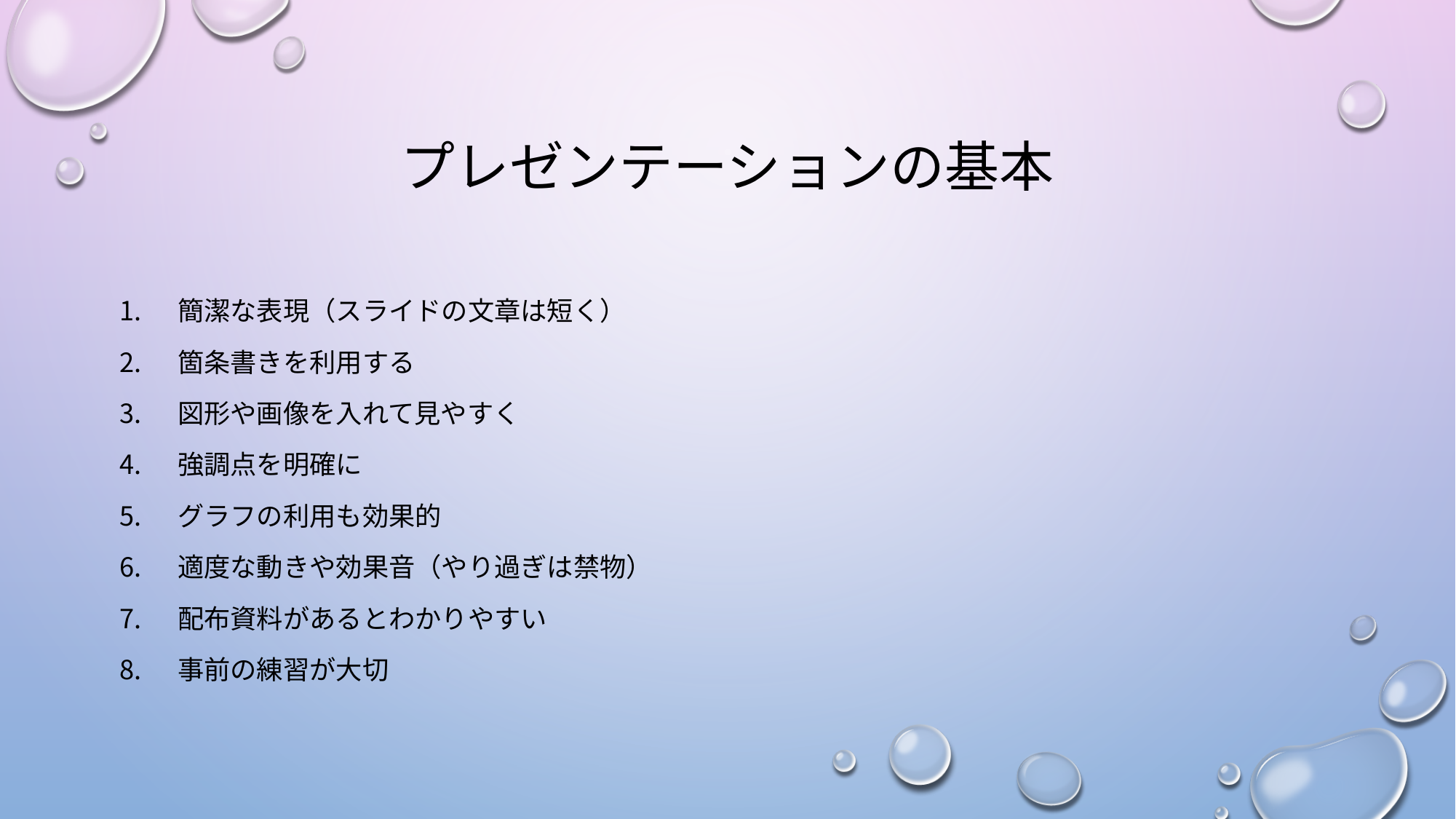

# プレゼンテーションの基本
簡潔な表現（スライドの文章は短く）
箇条書きを利用する
図形や画像を入れて見やすく
強調点を明確に
グラフの利用も効果的
適度な動きや効果音（やり過ぎは禁物）
配布資料があるとわかりやすい
事前の練習が大切